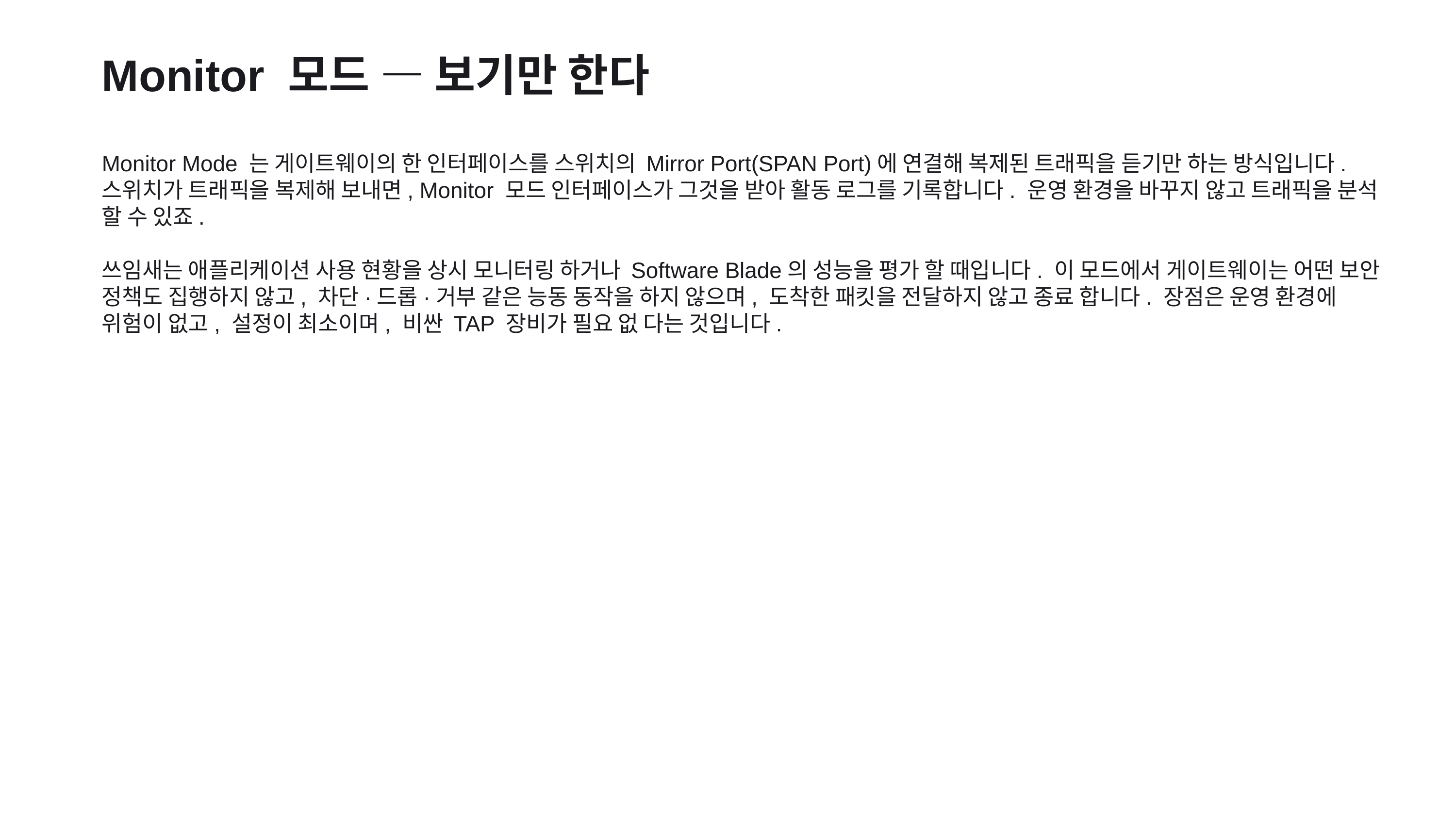

Monitor 모드 — 보기만 한다
Monitor Mode 는 게이트웨이의 한 인터페이스를 스위치의 Mirror Port(SPAN Port)에 연결해 복제된 트래픽을 듣기만 하는 방식입니다. 스위치가 트래픽을 복제해 보내면, Monitor 모드 인터페이스가 그것을 받아 활동 로그를 기록합니다. 운영 환경을 바꾸지 않고 트래픽을 분석 할 수 있죠.

쓰임새는 애플리케이션 사용 현황을 상시 모니터링 하거나 Software Blade의 성능을 평가 할 때입니다. 이 모드에서 게이트웨이는 어떤 보안 정책도 집행하지 않고, 차단·드롭·거부 같은 능동 동작을 하지 않으며, 도착한 패킷을 전달하지 않고 종료 합니다. 장점은 운영 환경에 위험이 없고, 설정이 최소이며, 비싼 TAP 장비가 필요 없 다는 것입니다.